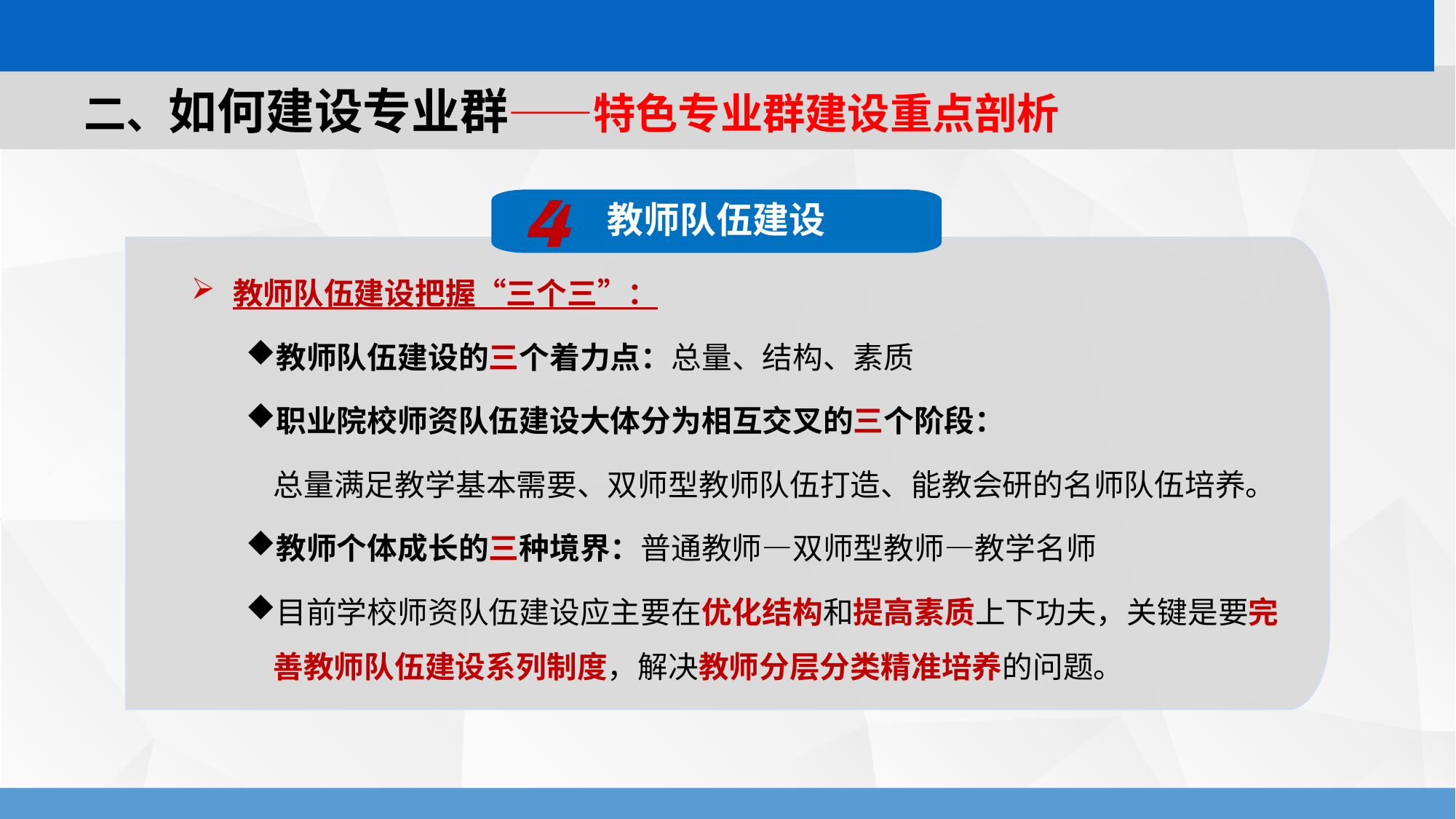

# 二、如何建设专业群——特色专业群建设重点剖析

 教师队伍建设把握“三个三”：
教师队伍建设的三个着力点：总量、结构、素质
职业院校师资队伍建设大体分为相互交叉的三个阶段：
   总量满足教学基本需要、双师型教师队伍打造、能教会研的名师队伍培养。
教师个体成长的三种境界：普通教师—双师型教师—教学名师
目前学校师资队伍建设应主要在优化结构和提高素质上下功夫，关键是要完善教师队伍建设系列制度，解决教师分层分类精准培养的问题。
4
教师队伍建设